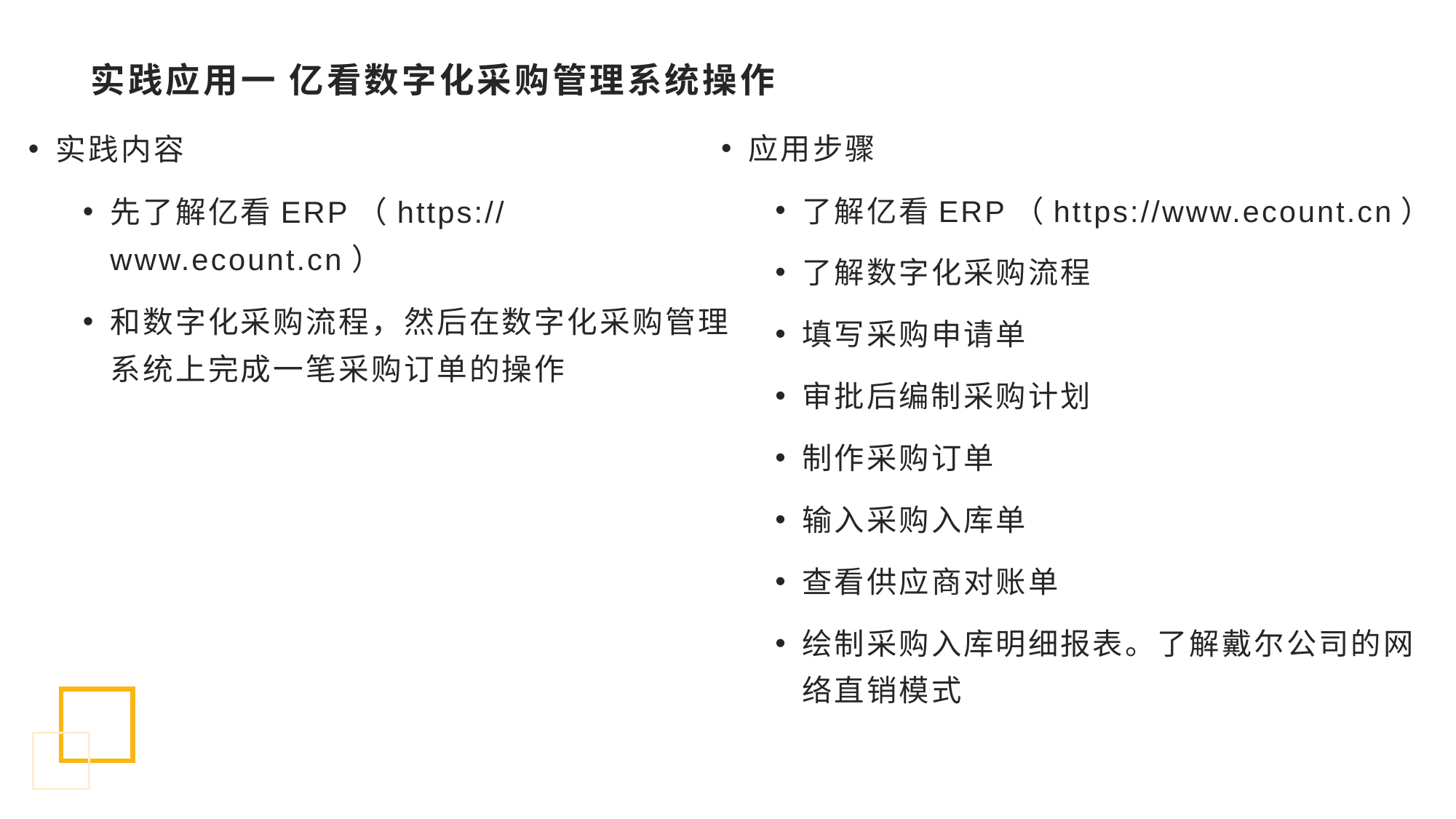

# 实践应用一 亿看数字化采购管理系统操作
实践内容
先了解亿看ERP（https://www.ecount.cn）
和数字化采购流程，然后在数字化采购管理系统上完成一笔采购订单的操作
应用步骤
了解亿看ERP（https://www.ecount.cn）
了解数字化采购流程
填写采购申请单
审批后编制采购计划
制作采购订单
输入采购入库单
查看供应商对账单
绘制采购入库明细报表。了解戴尔公司的网络直销模式